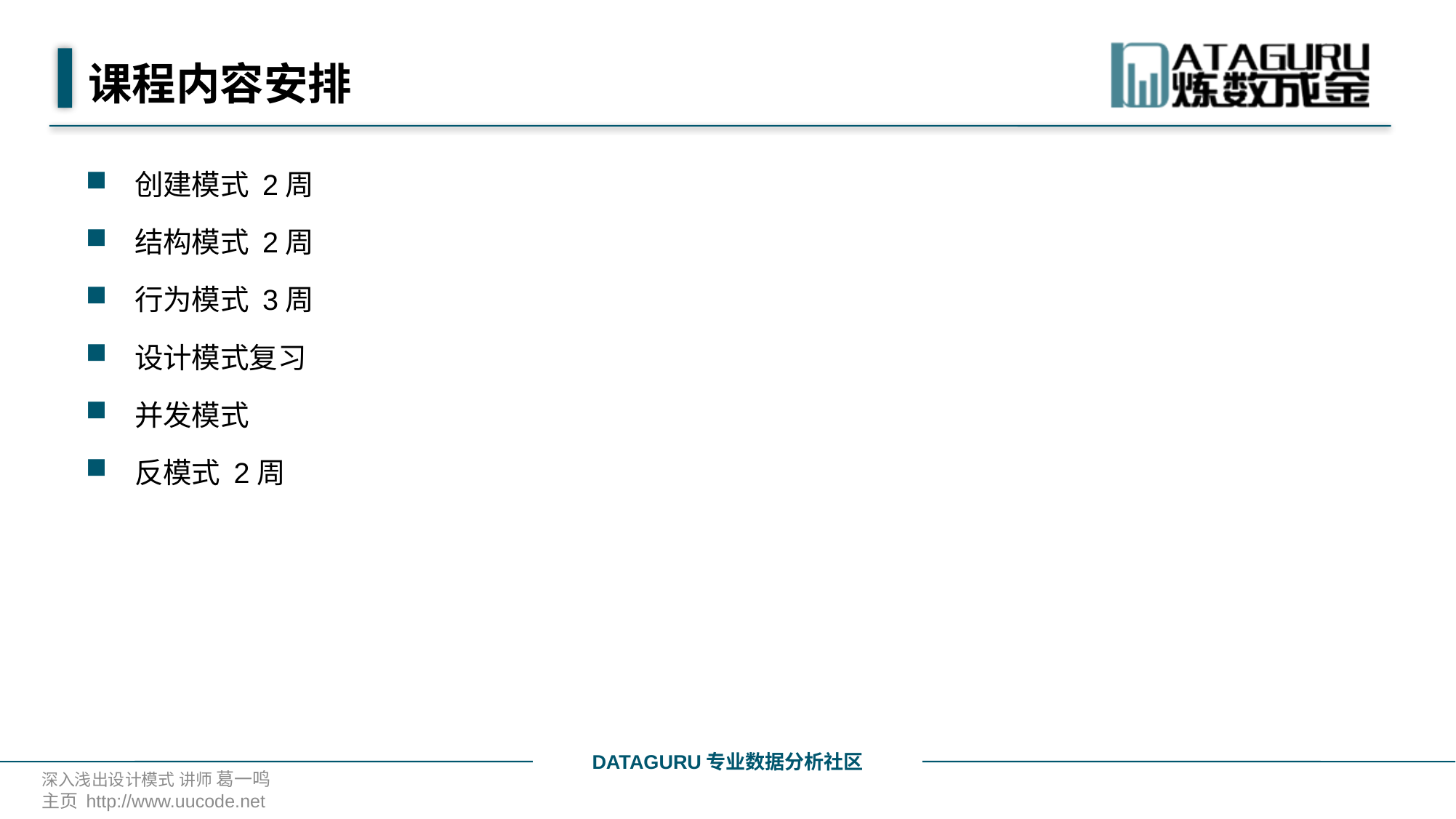

# 课程内容安排
创建模式 2周
结构模式 2周
行为模式 3周
设计模式复习
并发模式
反模式 2周